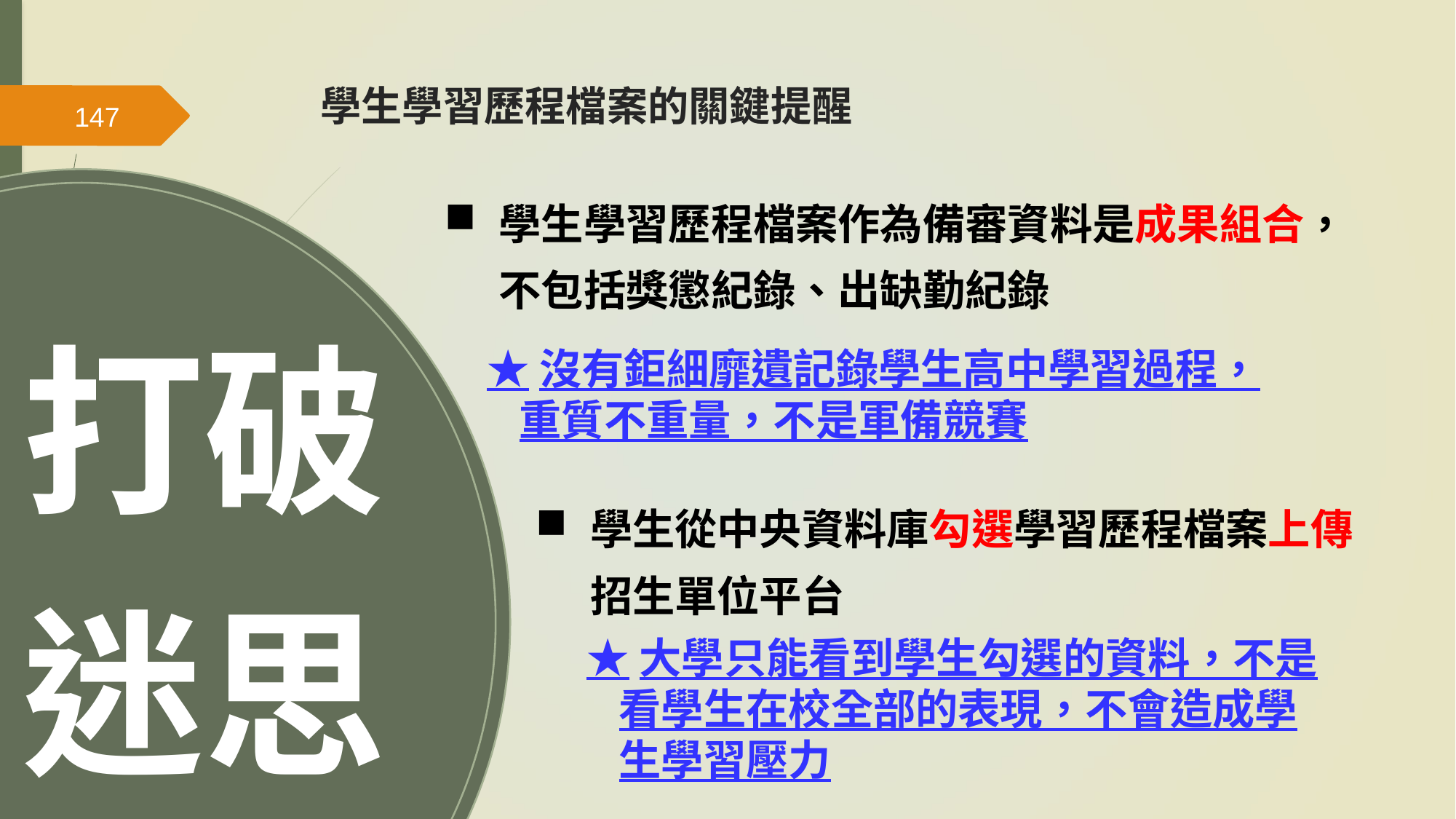

# 學生學習歷程檔案的關鍵提醒
147

學生學習歷程檔案作為備審資料是成果組合，
不包括獎懲紀錄、出缺勤紀錄
打破迷思
★沒有鉅細靡遺記錄學生高中學習過程，重質不重量，不是軍備競賽
學生從中央資料庫勾選學習歷程檔案上傳招生單位平台

★大學只能看到學生勾選的資料，不是看學生在校全部的表現，不會造成學生學習壓力